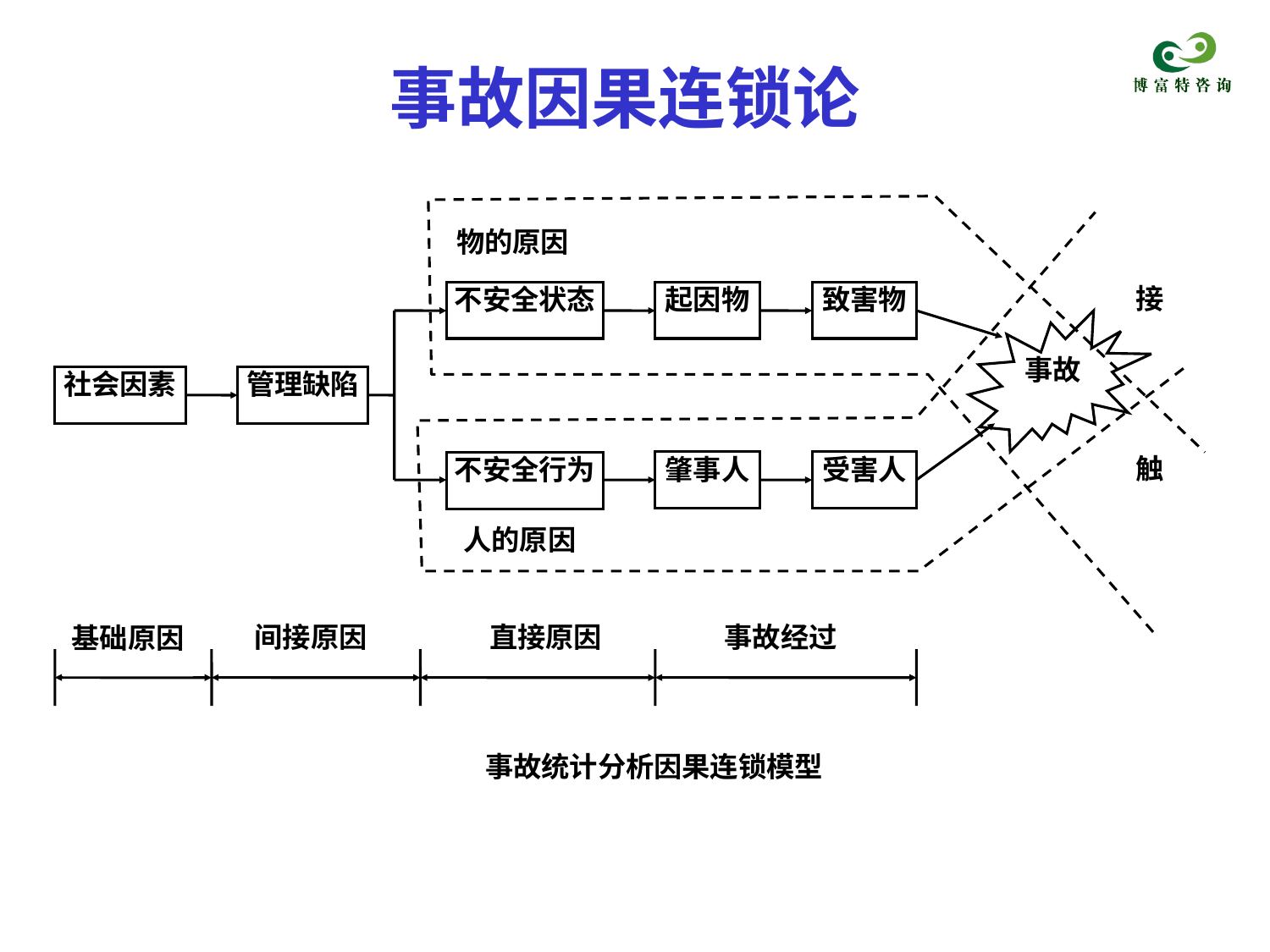

事故因果连锁论

物的原因
接
不安全状态
起因物
致害物

事故
社会因素
管理缺陷

触
肇事人
受害人
不安全行为

人的原因
间接原因
直接原因
事故经过
基础原因

事故统计分析因果连锁模型